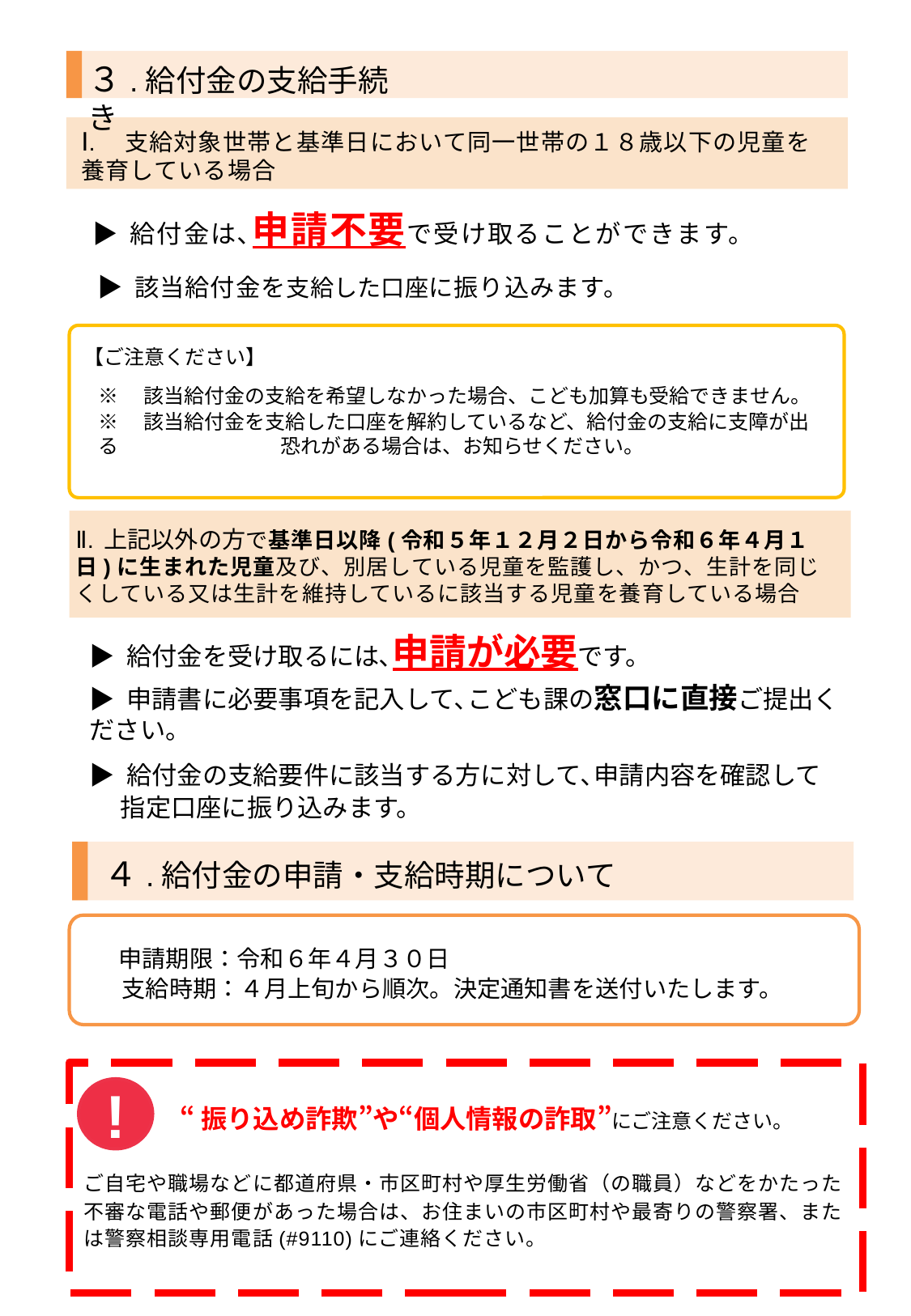

３.給付金の支給手続き

Ⅰ.　支給対象世帯と基準日において同一世帯の１８歳以下の児童を養育している場合
▶ 給付金は､申請不要で受け取ることができます。
▶ 該当給付金を支給した口座に振り込みます。

【ご注意ください】
※　該当給付金の支給を希望しなかった場合、こども加算も受給できません。
※　該当給付金を支給した口座を解約しているなど、給付金の支給に支障が出る　　　　　　　　恐れがある場合は、お知らせください。

Ⅱ. 上記以外の方で基準日以降(令和５年１２月２日から令和６年４月１日)に生まれた児童及び、別居している児童を監護し、かつ、生計を同じくしている又は生計を維持しているに該当する児童を養育している場合
▶ 給付金を受け取るには､申請が必要です。
▶ 申請書に必要事項を記入して､こども課の窓口に直接ご提出ください。
▶ 給付金の支給要件に該当する方に対して､申請内容を確認して
　 指定口座に振り込みます。

４.給付金の申請・支給時期について

　申請期限：令和６年４月３０日
　支給時期：４月上旬から順次。決定通知書を送付いたします。

!

“振り込め詐欺”や“個人情報の詐取”にご注意ください。
ご自宅や職場などに都道府県・市区町村や厚生労働省（の職員）などをかたった
不審な電話や郵便があった場合は、お住まいの市区町村や最寄りの警察署、また
は警察相談専用電話(#9110)にご連絡ください。